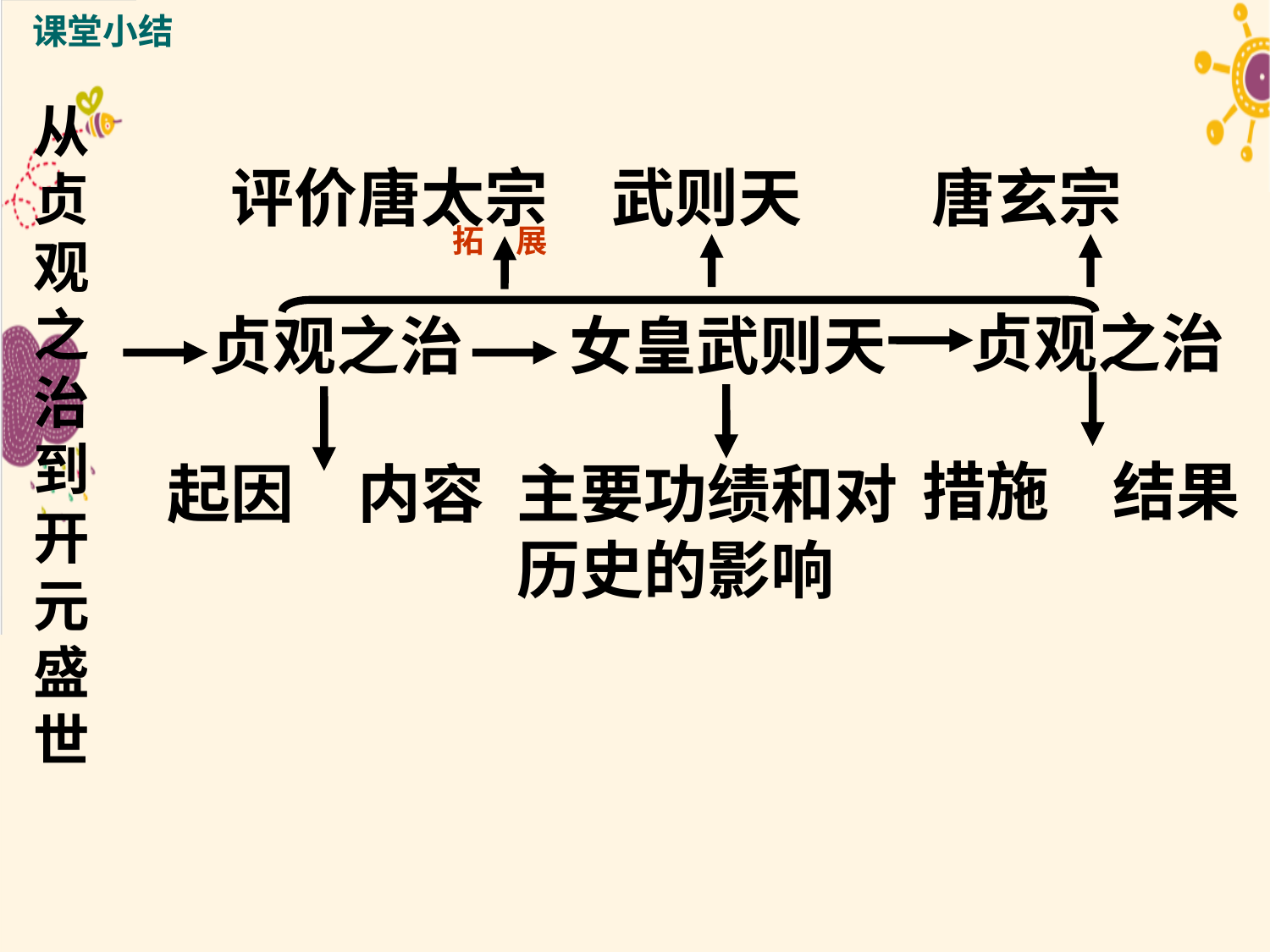

课堂小结
从贞观之治到开元盛世
评价唐太宗　武则天         唐玄宗
拓　展

贞观之治
贞观之治
女皇武则天

措施　结果
起因　内容
主要功绩和对历史的影响